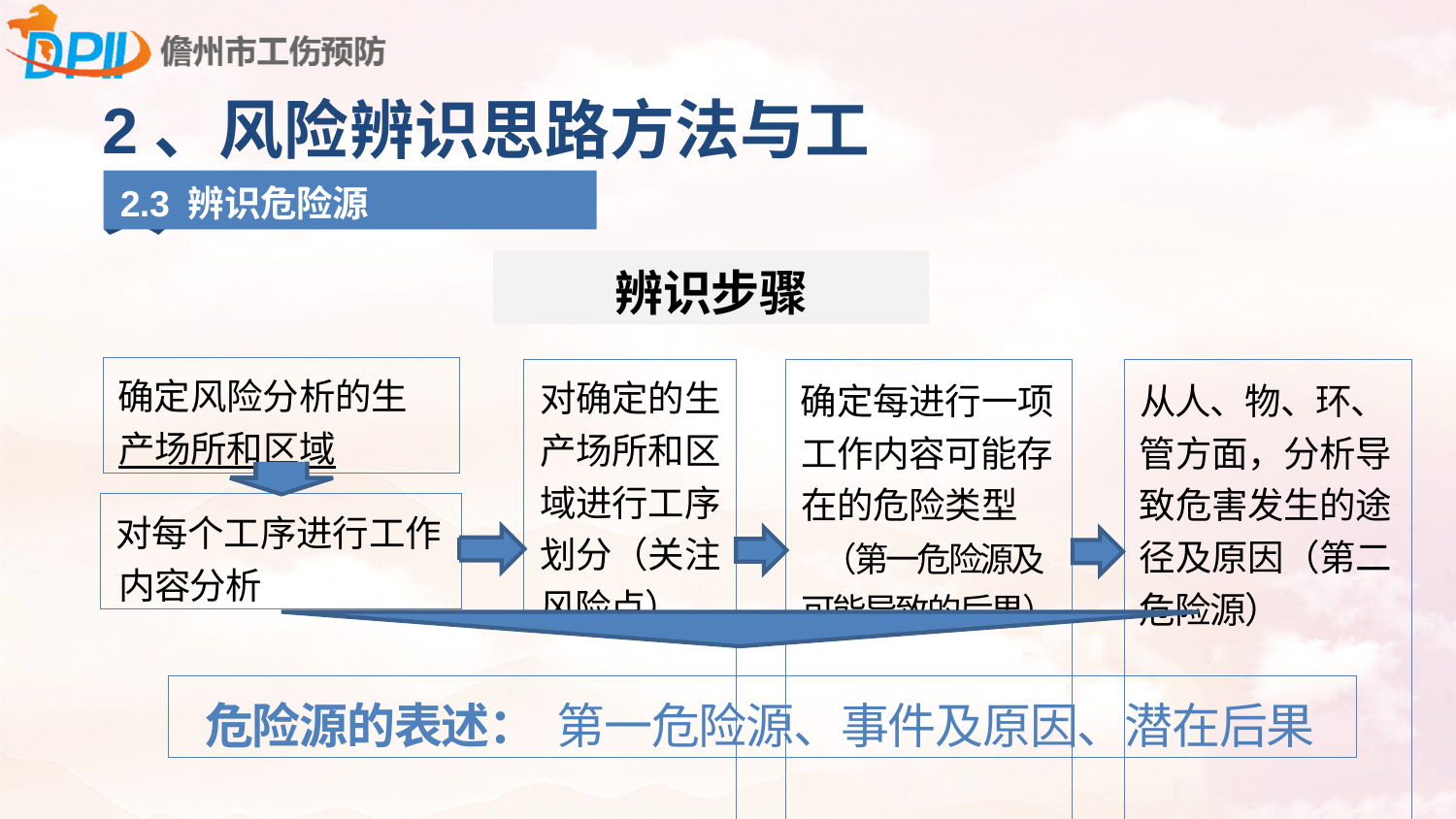

2、风险辨识思路方法与工具

2.3 辨识危险源

辨识步骤
| 确定风险分析的生 产场所和区域 |
| --- |
| 对确定的生 产场所和区 域进行工序 划分（关注 风险点） |  | 确定每进行一项 工作内容可能存 在的危险类型 （第一危险源及 可能导致的后果） |  | 从人、物、环、 管方面，分析导 致危害发生的途 径及原因（第二 危险源） |
| --- | --- | --- | --- | --- |
|  |  |  |  |  |

| 对每个工序进行工作 内容分析 |
| --- |

| 危险源的表述： 第一危险源、事件及原因、潜在后果 |
| --- |

70